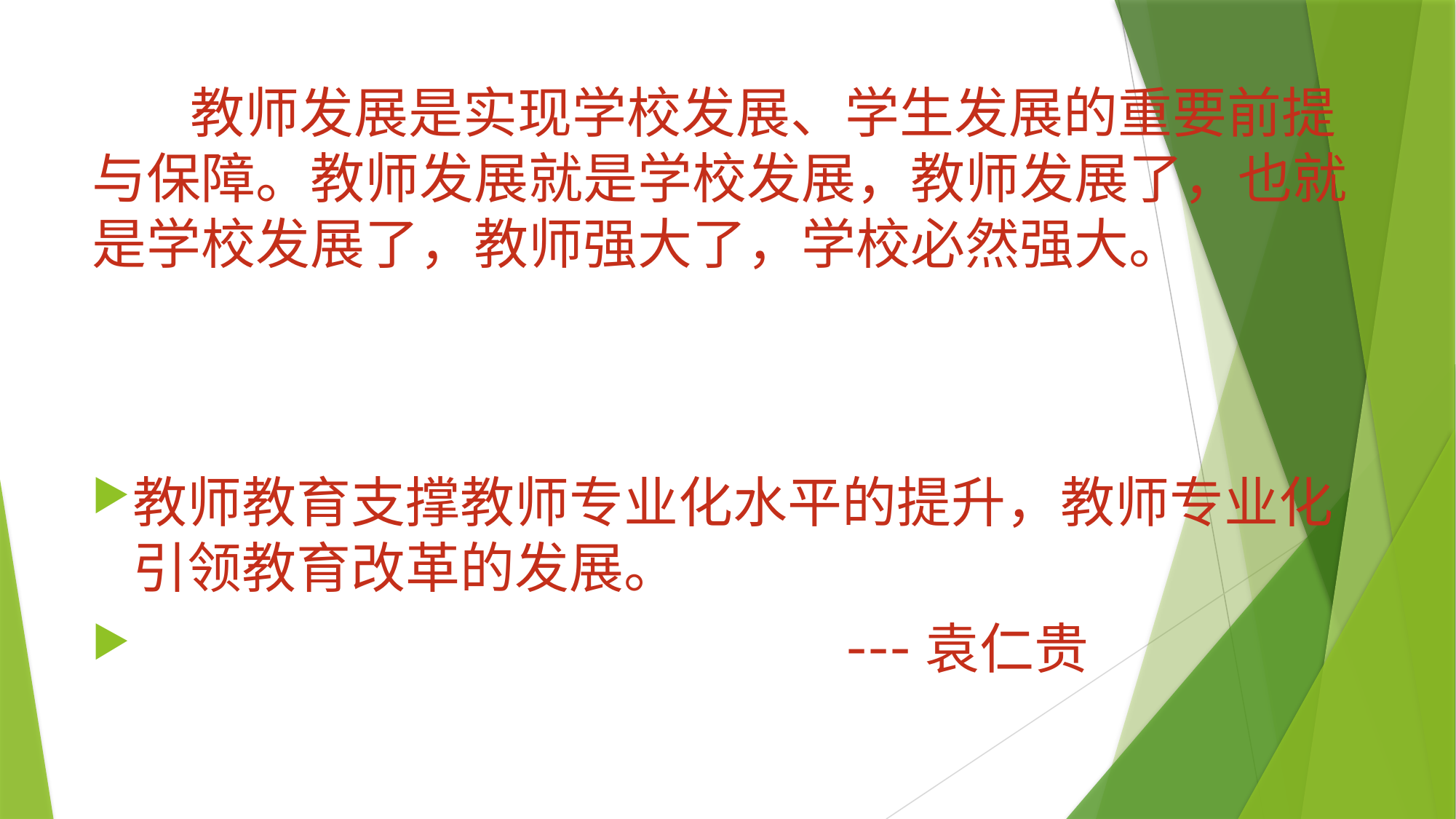

# 教师发展是实现学校发展、学生发展的重要前提与保障。教师发展就是学校发展，教师发展了，也就是学校发展了，教师强大了，学校必然强大。
教师教育支撑教师专业化水平的提升，教师专业化引领教育改革的发展。
                                                 ---袁仁贵